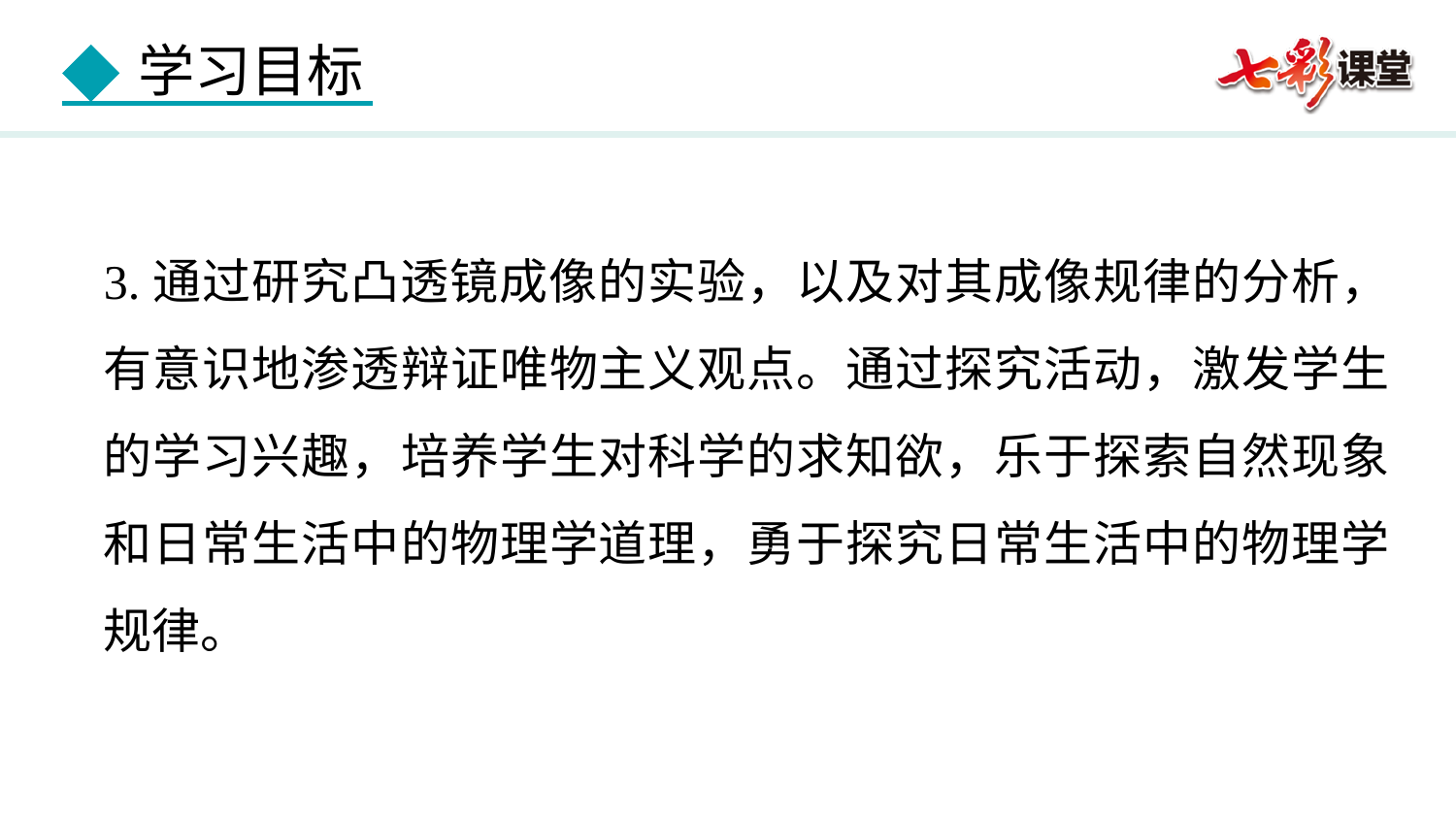

3.通过研究凸透镜成像的实验，以及对其成像规律的分析，有意识地渗透辩证唯物主义观点。通过探究活动，激发学生的学习兴趣，培养学生对科学的求知欲，乐于探索自然现象和日常生活中的物理学道理，勇于探究日常生活中的物理学规律。